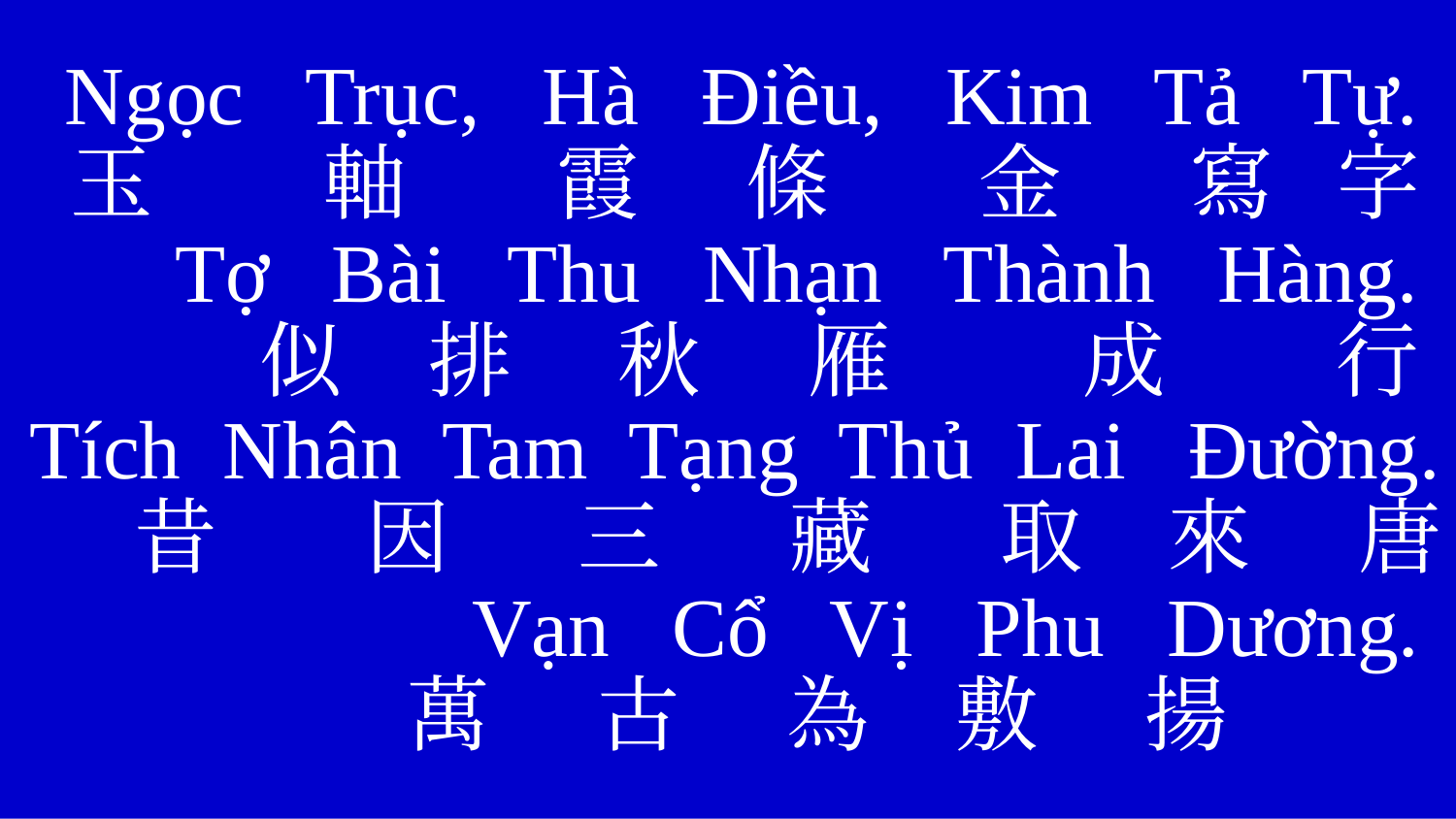

Ngọc   Trục,   Hà   Điều,   Kim   Tả   Tự.
玉        軸       霞     條       金      寫   字
Tợ   Bài   Thu   Nhạn   Thành   Hàng.
似    排     秋     雁         成        行
Tích  Nhân  Tam  Tạng  Thủ  Lai   Đường.
昔       因      三      藏      取    來     唐
Vạn   Cổ   Vị   Phu   Dương.
萬     古     為    敷     揚